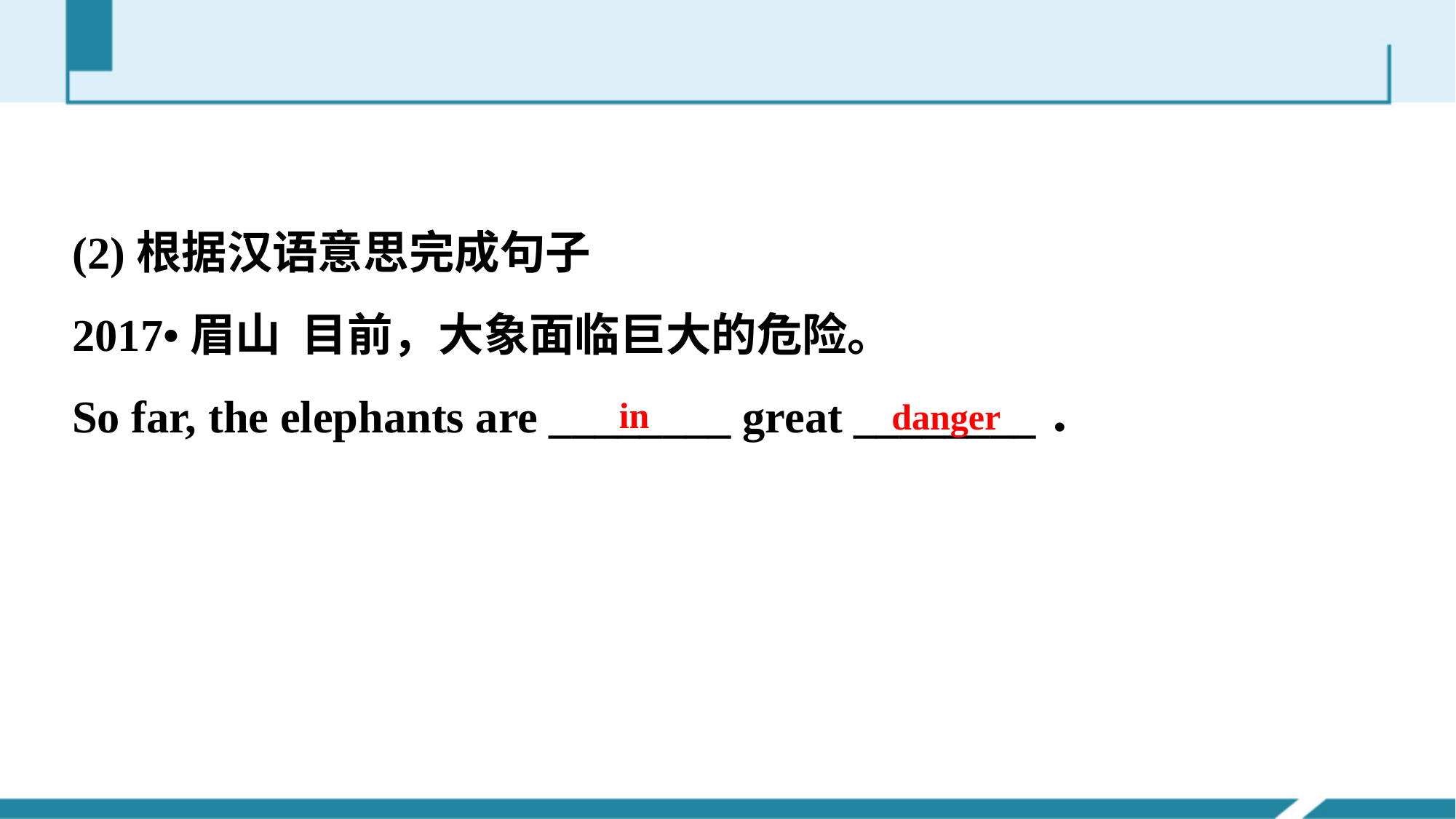

(2)根据汉语意思完成句子
2017•眉山  目前，大象面临巨大的危险。
So far, the elephants are ________ great ________．
in
danger